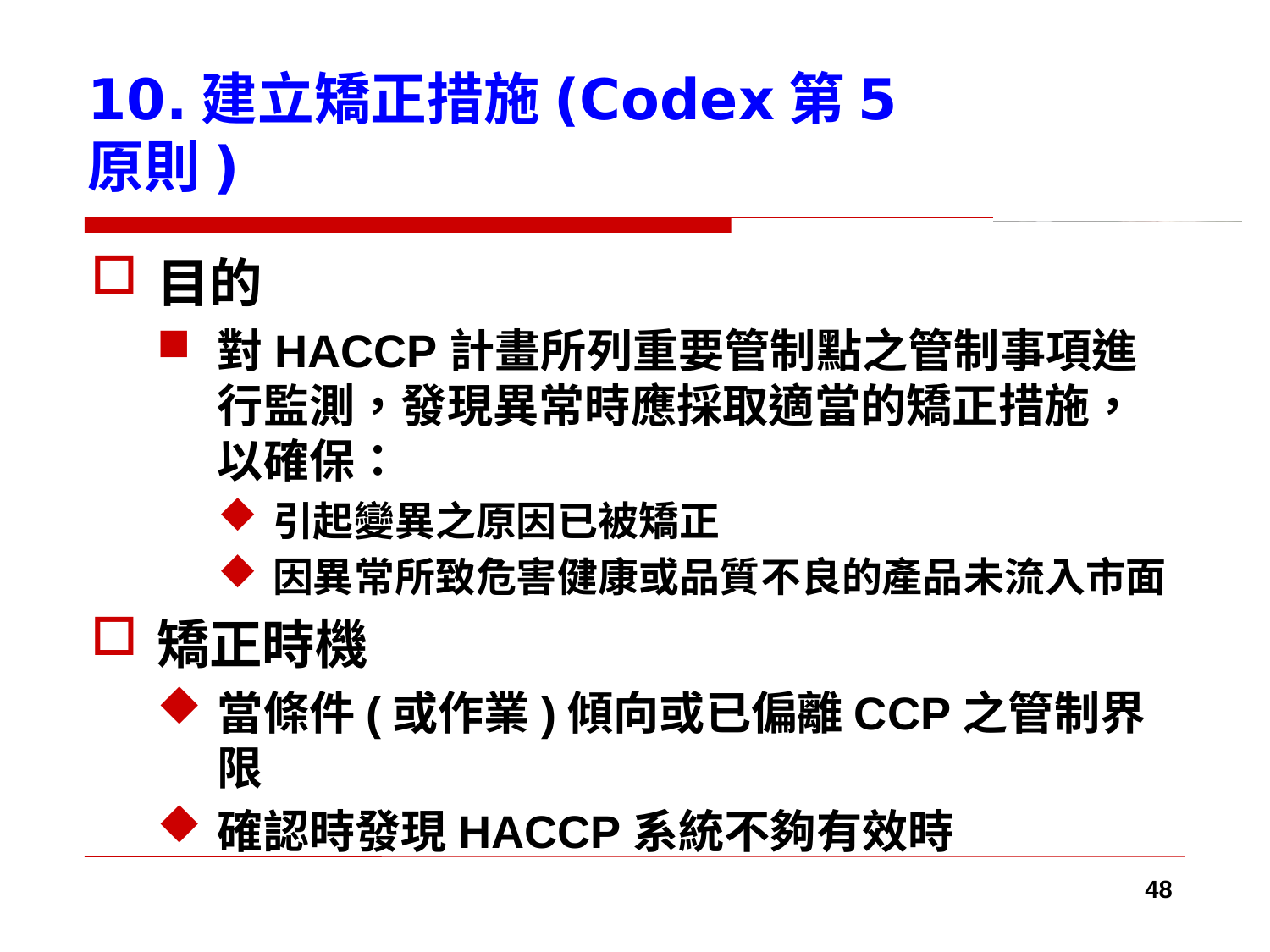

# 10.建立矯正措施(Codex第5原則)
目的
對HACCP計畫所列重要管制點之管制事項進行監測，發現異常時應採取適當的矯正措施，以確保：
引起變異之原因已被矯正
因異常所致危害健康或品質不良的產品未流入市面
矯正時機
當條件(或作業)傾向或已偏離CCP之管制界限
確認時發現HACCP系統不夠有效時
48